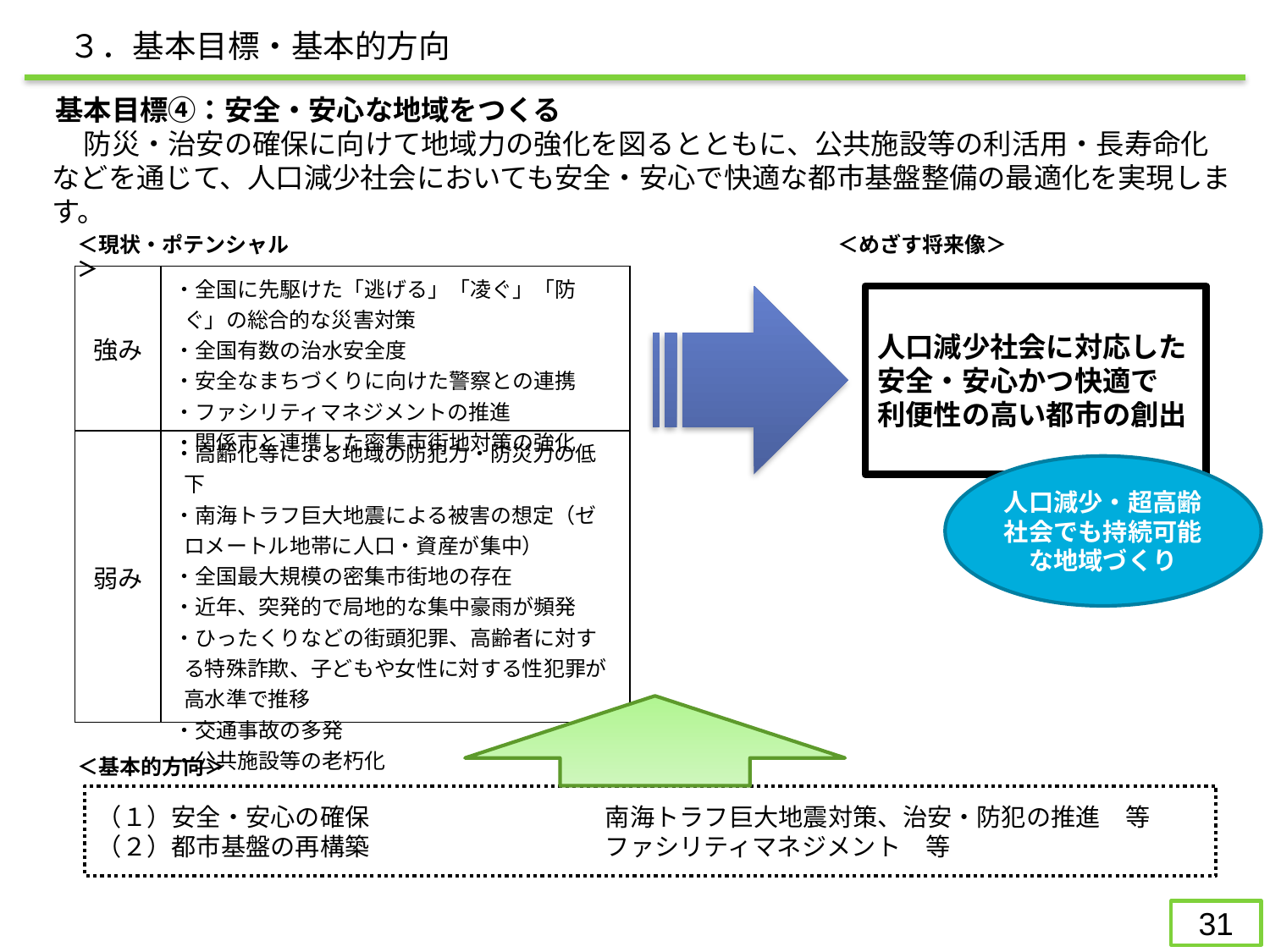

３．基本目標・基本的方向
　基本目標④：安全・安心な地域をつくる
　　防災・治安の確保に向けて地域力の強化を図るとともに、公共施設等の利活用・長寿命化などを通じて、人口減少社会においても安全・安心で快適な都市基盤整備の最適化を実現します。
＜現状・ポテンシャル＞
＜めざす将来像＞
| 強み | ・全国に先駆けた「逃げる」「凌ぐ」「防ぐ」の総合的な災害対策 ・全国有数の治水安全度 ・安全なまちづくりに向けた警察との連携 ・ファシリティマネジメントの推進 ・関係市と連携した密集市街地対策の強化 |
| --- | --- |
| 弱み | ・高齢化等による地域の防犯力・防災力の低下 ・南海トラフ巨大地震による被害の想定（ゼロメートル地帯に人口・資産が集中） ・全国最大規模の密集市街地の存在 ・近年、突発的で局地的な集中豪雨が頻発 ・ひったくりなどの街頭犯罪、高齢者に対する特殊詐欺、子どもや女性に対する性犯罪が高水準で推移 ・交通事故の多発 ・公共施設等の老朽化 |

人口減少社会に対応した安全・安心かつ快適で
利便性の高い都市の創出
人口減少・超高齢社会でも持続可能な地域づくり

＜基本的方向＞
（１）安全・安心の確保		南海トラフ巨大地震対策、治安・防犯の推進　等
（２）都市基盤の再構築		ファシリティマネジメント　等
31